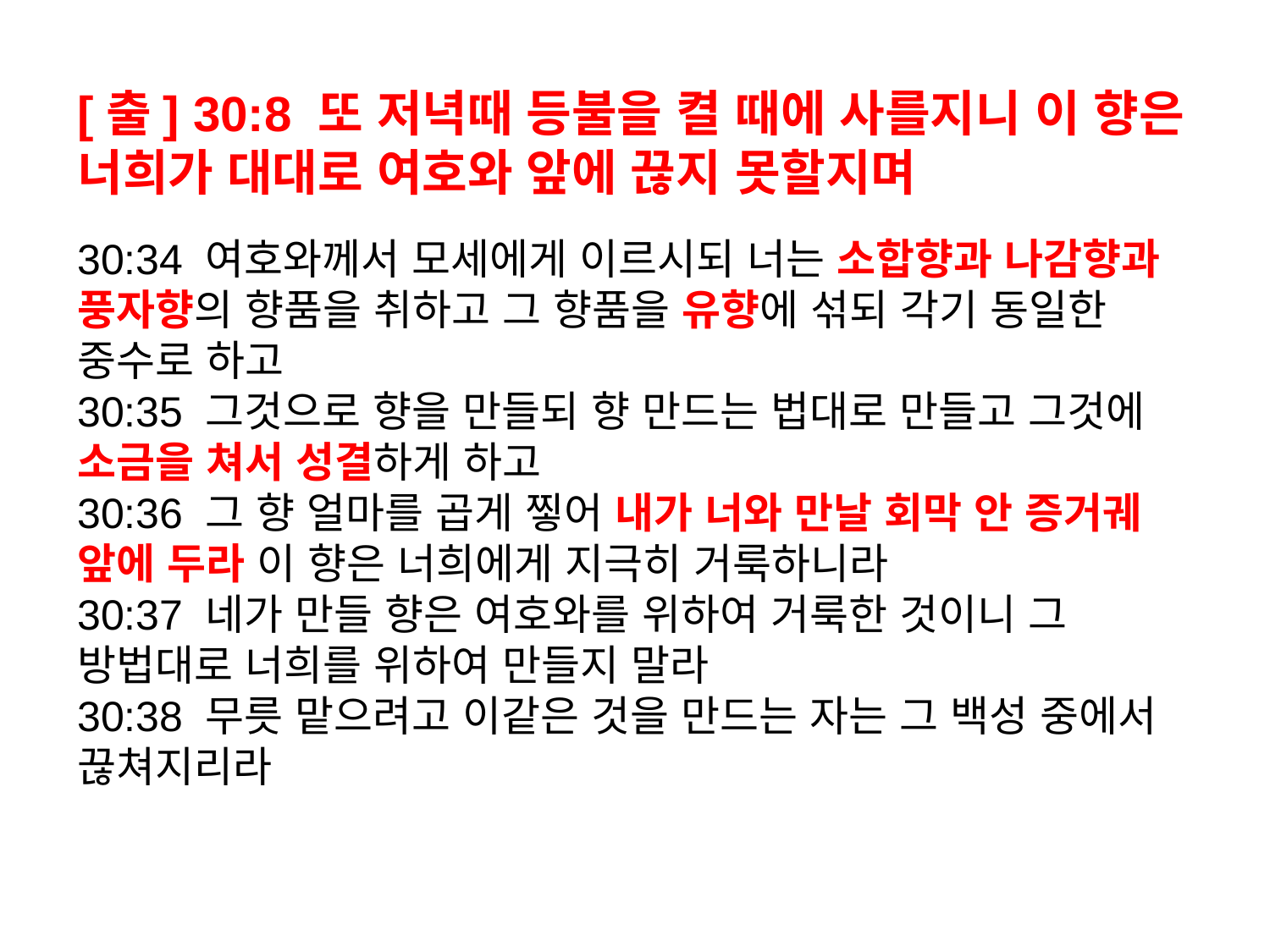

[출] 30:8 또 저녁때 등불을 켤 때에 사를지니 이 향은 너희가 대대로 여호와 앞에 끊지 못할지며
30:34 여호와께서 모세에게 이르시되 너는 소합향과 나감향과 풍자향의 향품을 취하고 그 향품을 유향에 섞되 각기 동일한 중수로 하고
30:35 그것으로 향을 만들되 향 만드는 법대로 만들고 그것에 소금을 쳐서 성결하게 하고
30:36 그 향 얼마를 곱게 찧어 내가 너와 만날 회막 안 증거궤 앞에 두라 이 향은 너희에게 지극히 거룩하니라
30:37 네가 만들 향은 여호와를 위하여 거룩한 것이니 그 방법대로 너희를 위하여 만들지 말라
30:38 무릇 맡으려고 이같은 것을 만드는 자는 그 백성 중에서 끊쳐지리라